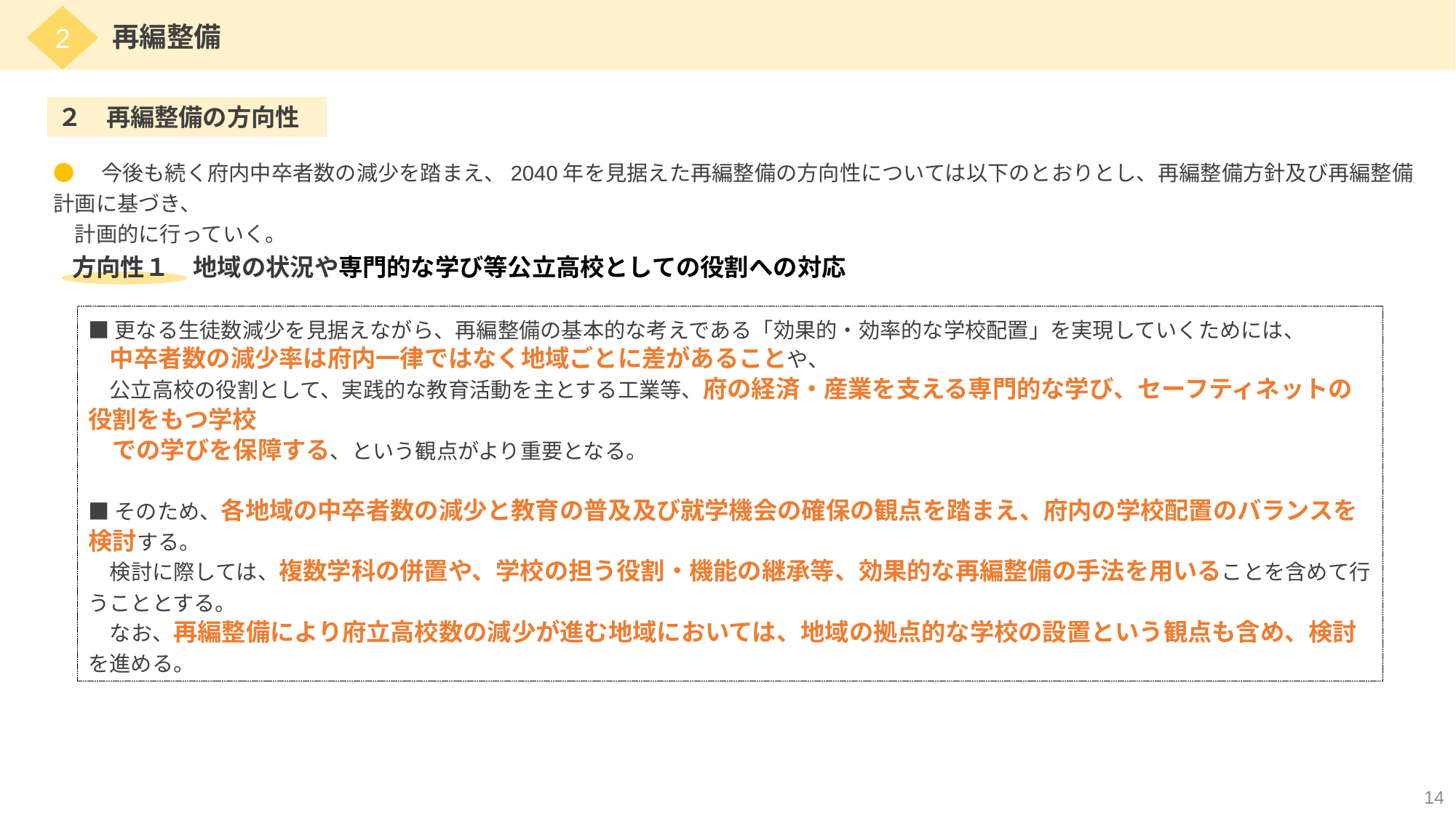

2
再編整備
２　再編整備の方向性
●　今後も続く府内中卒者数の減少を踏まえ、2040年を見据えた再編整備の方向性については以下のとおりとし、再編整備方針及び再編整備計画に基づき、
　計画的に行っていく。
方向性１　地域の状況や専門的な学び等公立高校としての役割への対応

■更なる生徒数減少を見据えながら、再編整備の基本的な考えである「効果的・効率的な学校配置」を実現していくためには、
　中卒者数の減少率は府内一律ではなく地域ごとに差があることや、
　公立高校の役割として、実践的な教育活動を主とする工業等、府の経済・産業を支える専門的な学び、セーフティネットの役割をもつ学校
　での学びを保障する、という観点がより重要となる。

■そのため、各地域の中卒者数の減少と教育の普及及び就学機会の確保の観点を踏まえ、府内の学校配置のバランスを検討する。
　検討に際しては、複数学科の併置や、学校の担う役割・機能の継承等、効果的な再編整備の手法を用いることを含めて行うこととする。
　なお、再編整備により府立高校数の減少が進む地域においては、地域の拠点的な学校の設置という観点も含め、検討を進める。
14